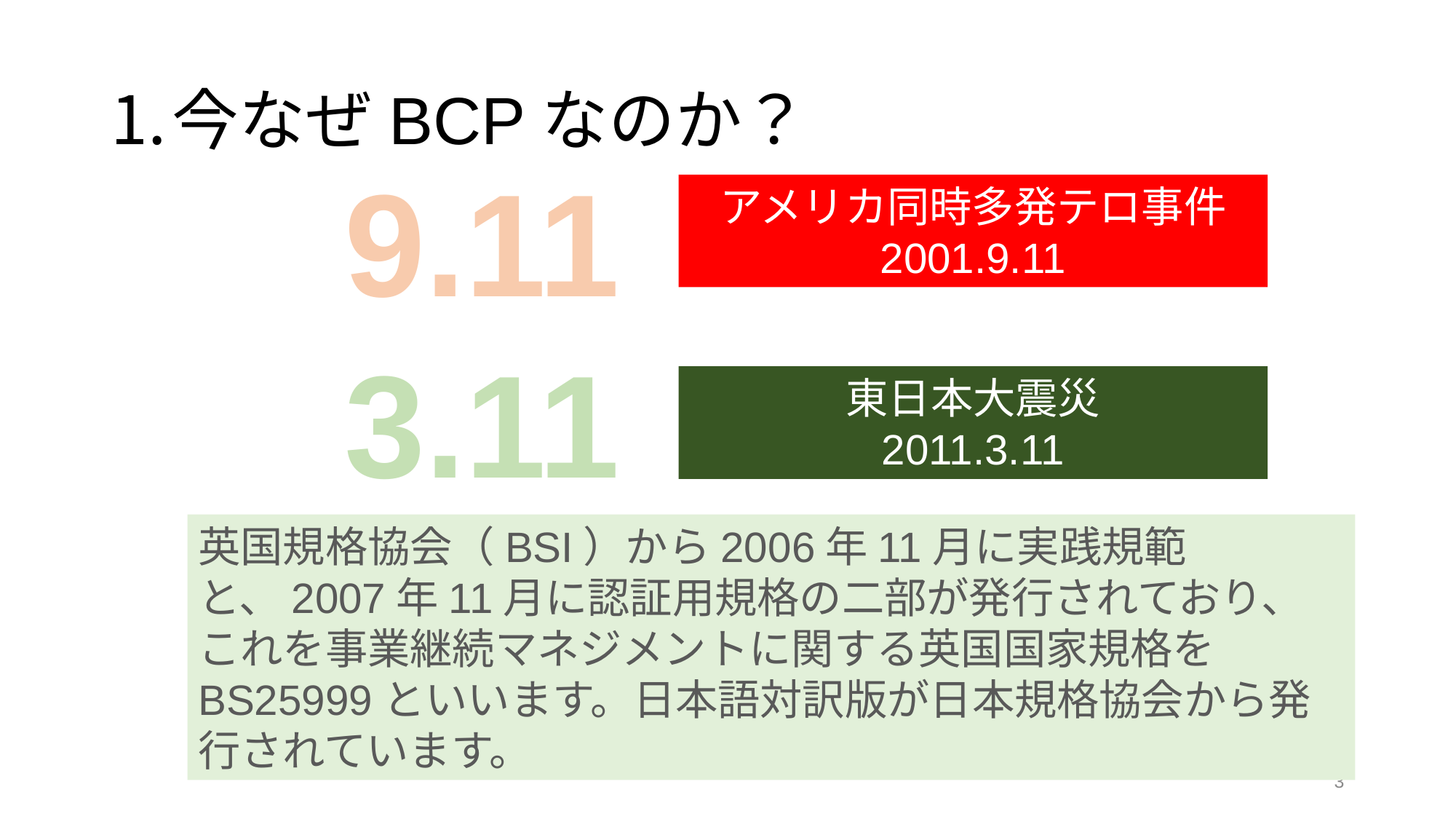

# 今なぜBCPなのか？
9.11
アメリカ同時多発テロ事件
2001.9.11
3.11
東日本大震災
2011.3.11
英国規格協会（BSI）から2006年11月に実践規範と、2007年11月に認証用規格の二部が発行されており、これを事業継続マネジメントに関する英国国家規格をBS25999といいます。日本語対訳版が日本規格協会から発行されています。

3